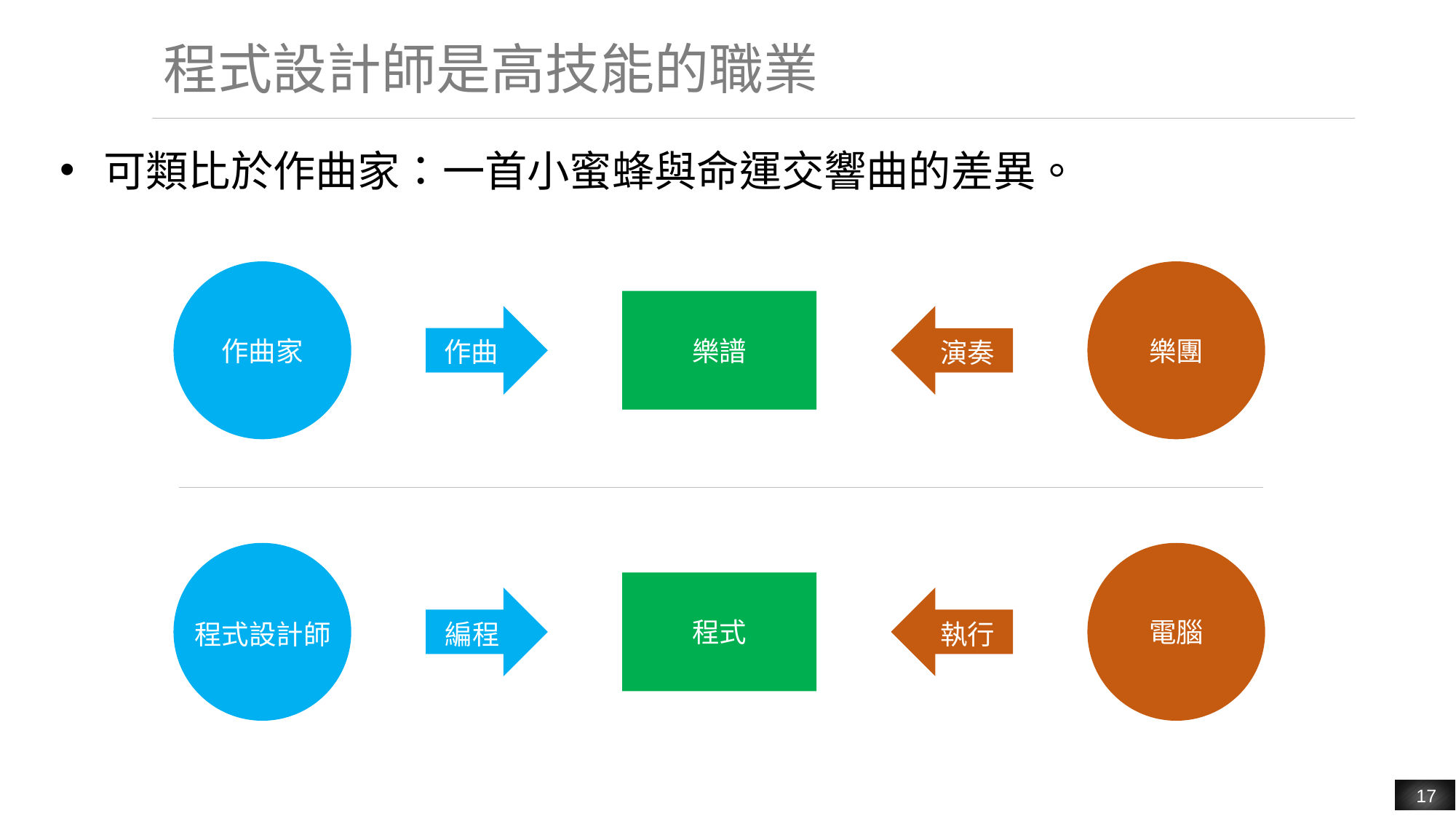

# 程式設計師是高技能的職業
可類比於作曲家：一首小蜜蜂與命運交響曲的差異。
作曲家
樂團
樂譜

作曲

演奏

程式設計師
電腦
程式

編程

執行